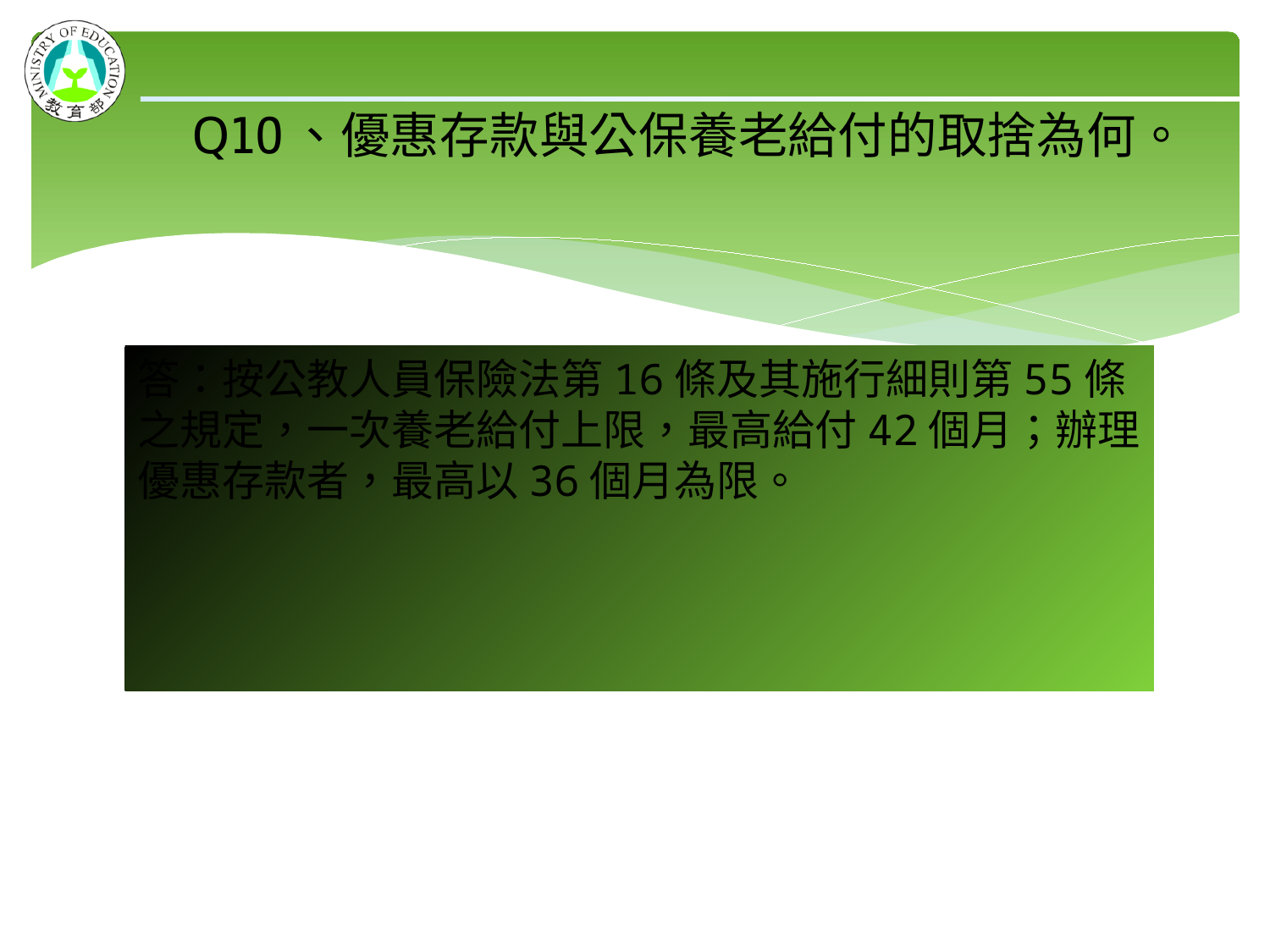

# Q10、優惠存款與公保養老給付的取捨為何。
答：按公教人員保險法第16條及其施行細則第55條之規定，一次養老給付上限，最高給付42個月；辦理優惠存款者，最高以36個月為限。